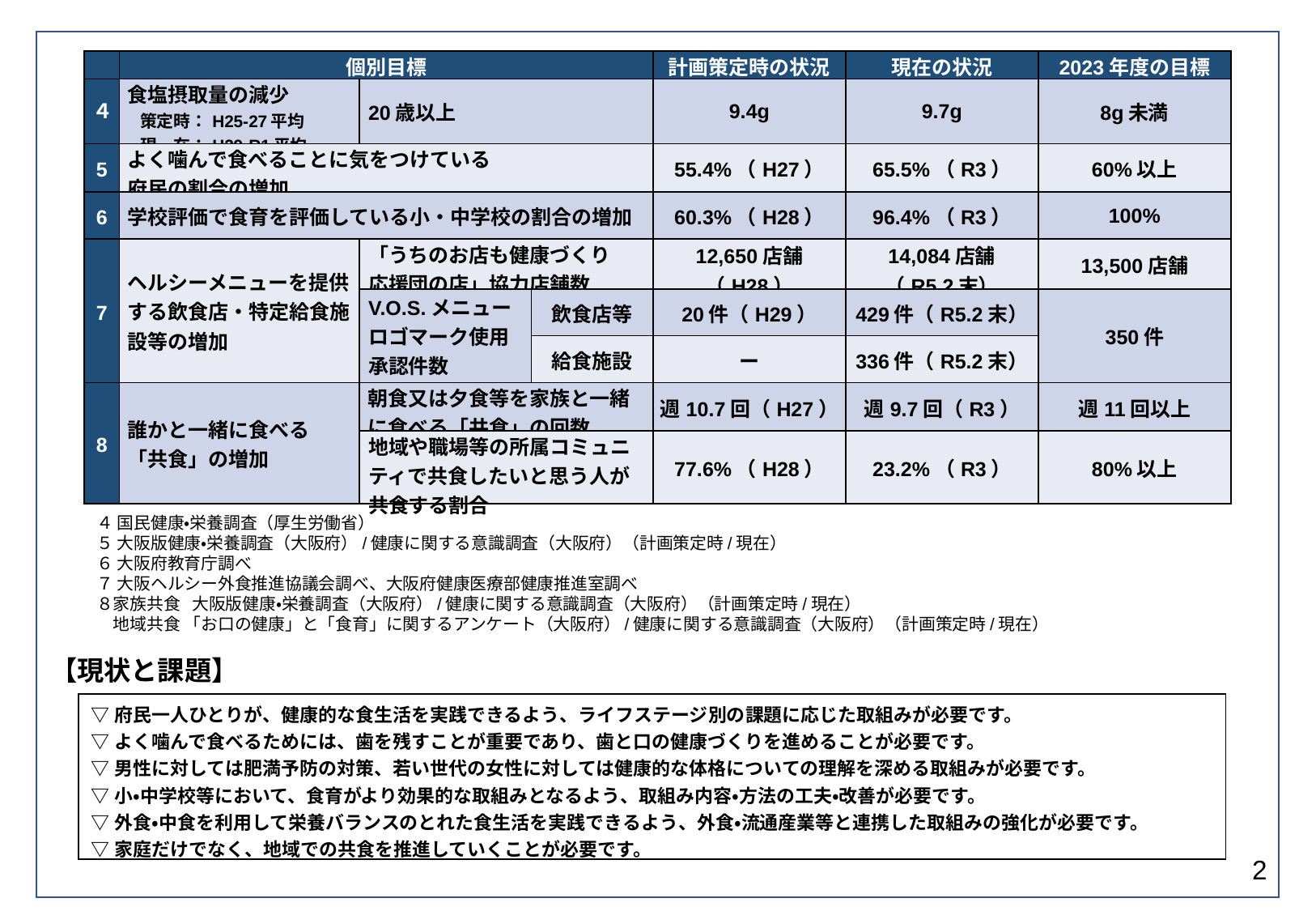

|  | 個別目標 |  |  | 計画策定時の状況 | 現在の状況 | 2023年度の目標 |
| --- | --- | --- | --- | --- | --- | --- |
| ４ | 食塩摂取量の減少 策定時：H25-27平均 現　在：H29-R1平均 | 20歳以上 |  | 9.4g | 9.7g | 8g未満 |
| 5 | よく噛んで食べることに気をつけている 府民の割合の増加 |  |  | 55.4%（H27） | 65.5%（R3） | 60%以上 |
| 6 | 学校評価で食育を評価している小・中学校の割合の増加 |  |  | 60.3%（H28） | 96.4%（R3） | 100% |
| 7 | ヘルシーメニューを提供する飲食店・特定給食施設等の増加 | 「うちのお店も健康づくり 応援団の店」協力店舗数 |  | 12,650店舗（H28） | 14,084店舗 （R5.2末） | 13,500店舗 |
|  |  | V.O.S.メニューロゴマーク使用承認件数 | 飲食店等 | 20件（H29） | 429件（R5.2末） | 350件 |
|  |  |  | 給食施設 | ー | 336件（R5.2末） |  |
| 8 | 誰かと一緒に食べる 「共食」の増加 | 朝食又は夕食等を家族と一緒に食べる「共食」の回数 |  | 週10.7回（H27） | 週9.7回（R3） | 週11回以上 |
|  |  | 地域や職場等の所属コミュニティで共食したいと思う人が共食する割合 |  | 77.6%（H28） | 23.2%（R3） | 80%以上 |
４ 国民健康・栄養調査（厚生労働省）
５ 大阪版健康・栄養調査（大阪府）/健康に関する意識調査（大阪府）（計画策定時/現在）
６ 大阪府教育庁調べ
７ 大阪ヘルシー外食推進協議会調べ、大阪府健康医療部健康推進室調べ
８家族共食   大阪版健康・栄養調査（大阪府）/健康に関する意識調査（大阪府）（計画策定時/現在）
　地域共食 「お口の健康」と「食育」に関するアンケート（大阪府）/健康に関する意識調査（大阪府）（計画策定時/現在）
【現状と課題】
| ▽府民一人ひとりが、健康的な食生活を実践できるよう、ライフステージ別の課題に応じた取組みが必要です。 ▽よく噛んで食べるためには、歯を残すことが重要であり、歯と口の健康づくりを進めることが必要です。 ▽男性に対しては肥満予防の対策、若い世代の女性に対しては健康的な体格についての理解を深める取組みが必要です。 ▽小・中学校等において、食育がより効果的な取組みとなるよう、取組み内容・方法の工夫・改善が必要です。 ▽外食・中食を利用して栄養バランスのとれた食生活を実践できるよう、外食・流通産業等と連携した取組みの強化が必要です。 ▽家庭だけでなく、地域での共食を推進していくことが必要です。 |
| --- |
2